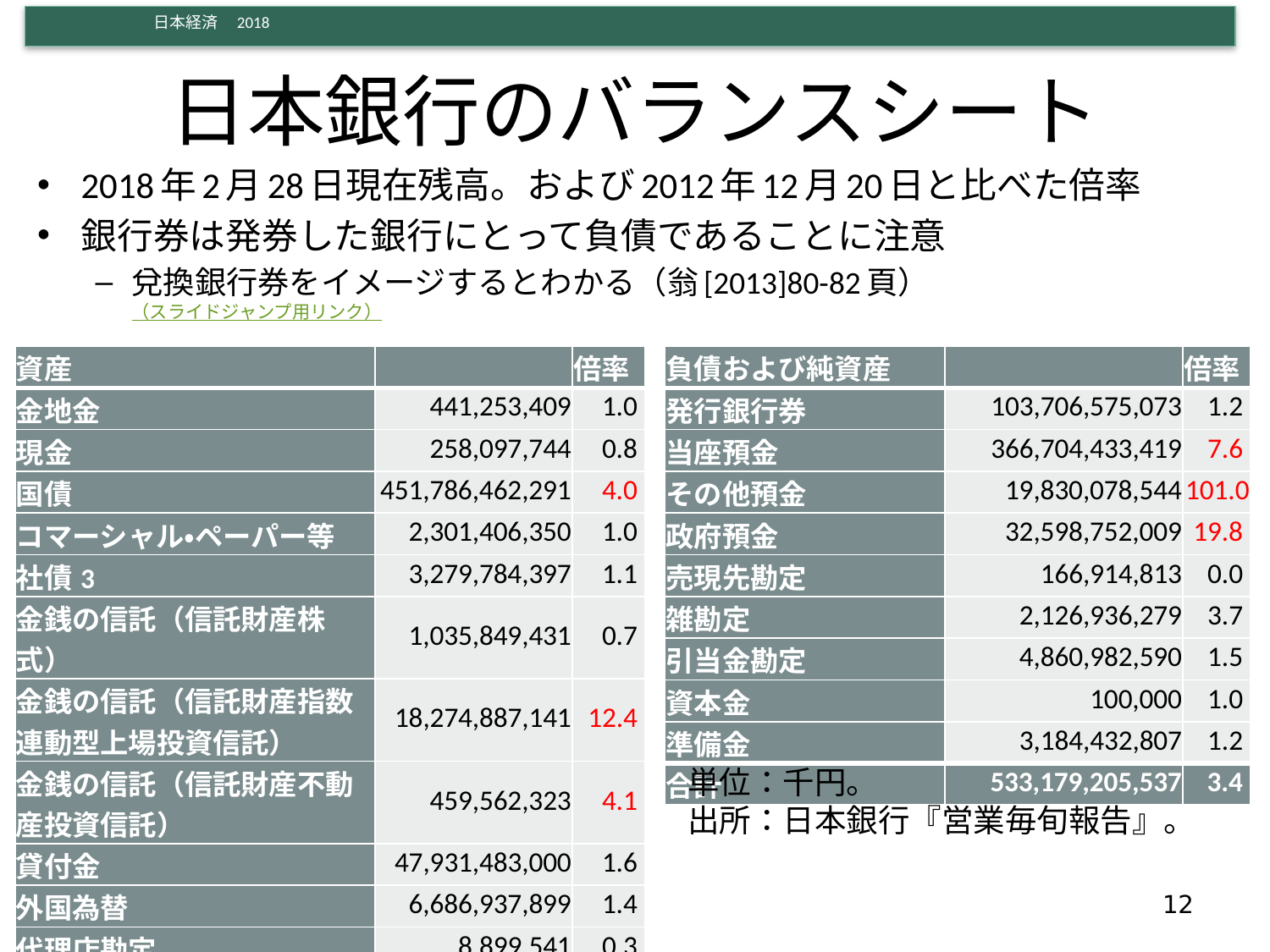

# 日本銀行のバランスシート
2018年2月28日現在残高。および2012年12月20日と比べた倍率
銀行券は発券した銀行にとって負債であることに注意
兌換銀行券をイメージするとわかる（翁[2013]80-82頁）　（スライドジャンプ用リンク）

| 資産 |  | 倍率 |
| --- | --- | --- |
| 金地金 | 441,253,409 | 1.0 |
| 現金 | 258,097,744 | 0.8 |
| 国債 | 451,786,462,291 | 4.0 |
| コマーシャル・ペーパー等 | 2,301,406,350 | 1.0 |
| 社債3 | 3,279,784,397 | 1.1 |
| 金銭の信託（信託財産株式） | 1,035,849,431 | 0.7 |
| 金銭の信託（信託財産指数連動型上場投資信託） | 18,274,887,141 | 12.4 |
| 金銭の信託（信託財産不動産投資信託） | 459,562,323 | 4.1 |
| 貸付金 | 47,931,483,000 | 1.6 |
| 外国為替 | 6,686,937,899 | 1.4 |
| 代理店勘定 | 8,899,541 | 0.3 |
| 雑勘定 | 714,582,007 | 1.6 |
| 合計 | 533,179,205,537 | 3.4 |
| 負債および純資産 |  | 倍率 |
| --- | --- | --- |
| 発行銀行券 | 103,706,575,073 | 1.2 |
| 当座預金 | 366,704,433,419 | 7.6 |
| その他預金 | 19,830,078,544 | 101.0 |
| 政府預金 | 32,598,752,009 | 19.8 |
| 売現先勘定 | 166,914,813 | 0.0 |
| 雑勘定 | 2,126,936,279 | 3.7 |
| 引当金勘定 | 4,860,982,590 | 1.5 |
| 資本金 | 100,000 | 1.0 |
| 準備金 | 3,184,432,807 | 1.2 |
| 合計 | 533,179,205,537 | 3.4 |
単位：千円。
出所：日本銀行『営業毎旬報告』。
12